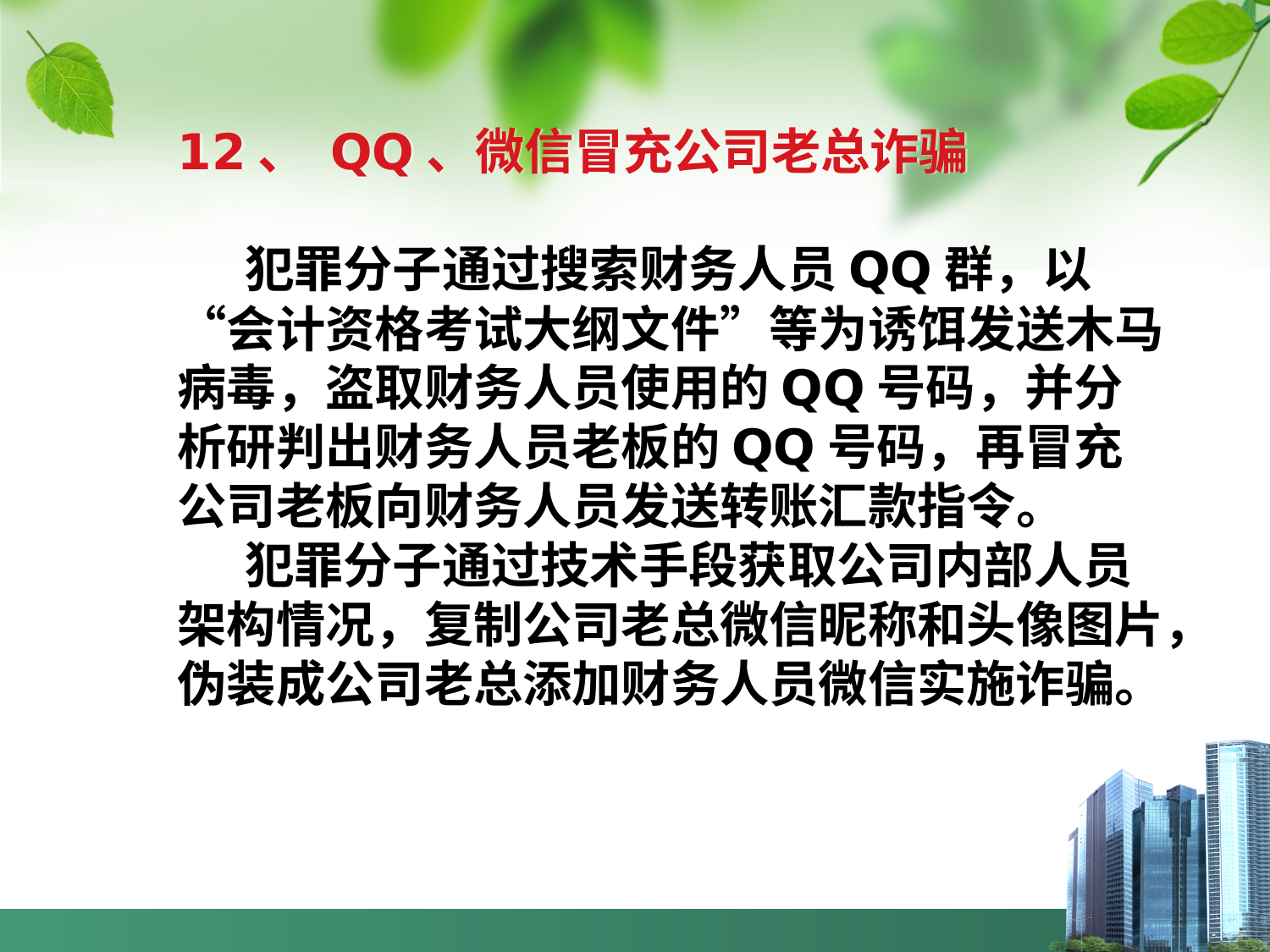

1
# 12、 QQ、微信冒充公司老总诈骗 犯罪分子通过搜索财务人员QQ群，以“会计资格考试大纲文件”等为诱饵发送木马病毒，盗取财务人员使用的QQ号码，并分析研判出财务人员老板的QQ号码，再冒充公司老板向财务人员发送转账汇款指令。 犯罪分子通过技术手段获取公司内部人员架构情况，复制公司老总微信昵称和头像图片，伪装成公司老总添加财务人员微信实施诈骗。